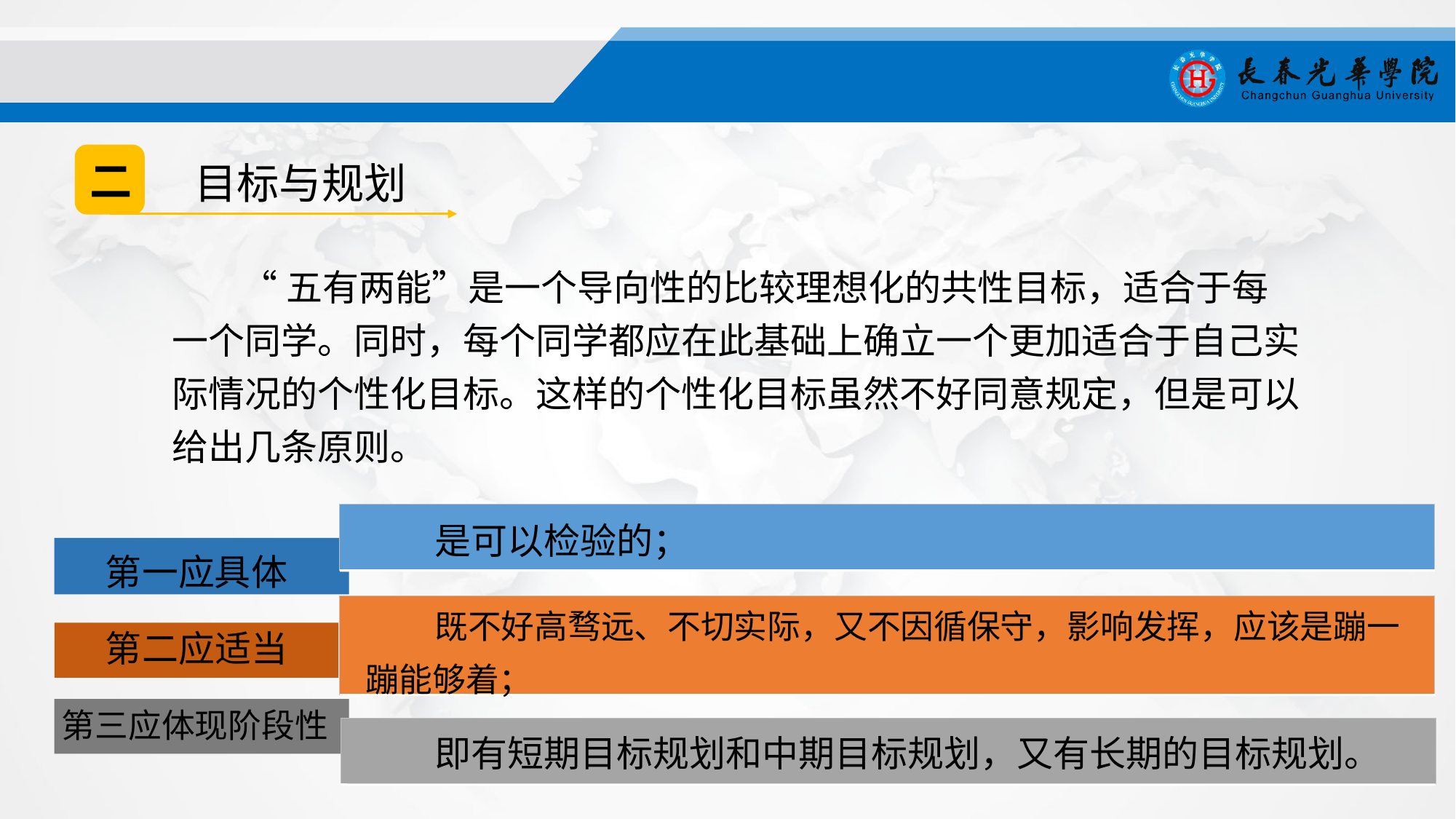

二
目标与规划
“五有两能”是一个导向性的比较理想化的共性目标，适合于每一个同学。同时，每个同学都应在此基础上确立一个更加适合于自己实际情况的个性化目标。这样的个性化目标虽然不好同意规定，但是可以给出几条原则。
是可以检验的；

第一应具体
既不好高骛远、不切实际，又不因循保守，影响发挥，应该是蹦一蹦能够着；

第二应适当

第三应体现阶段性

即有短期目标规划和中期目标规划，又有长期的目标规划。